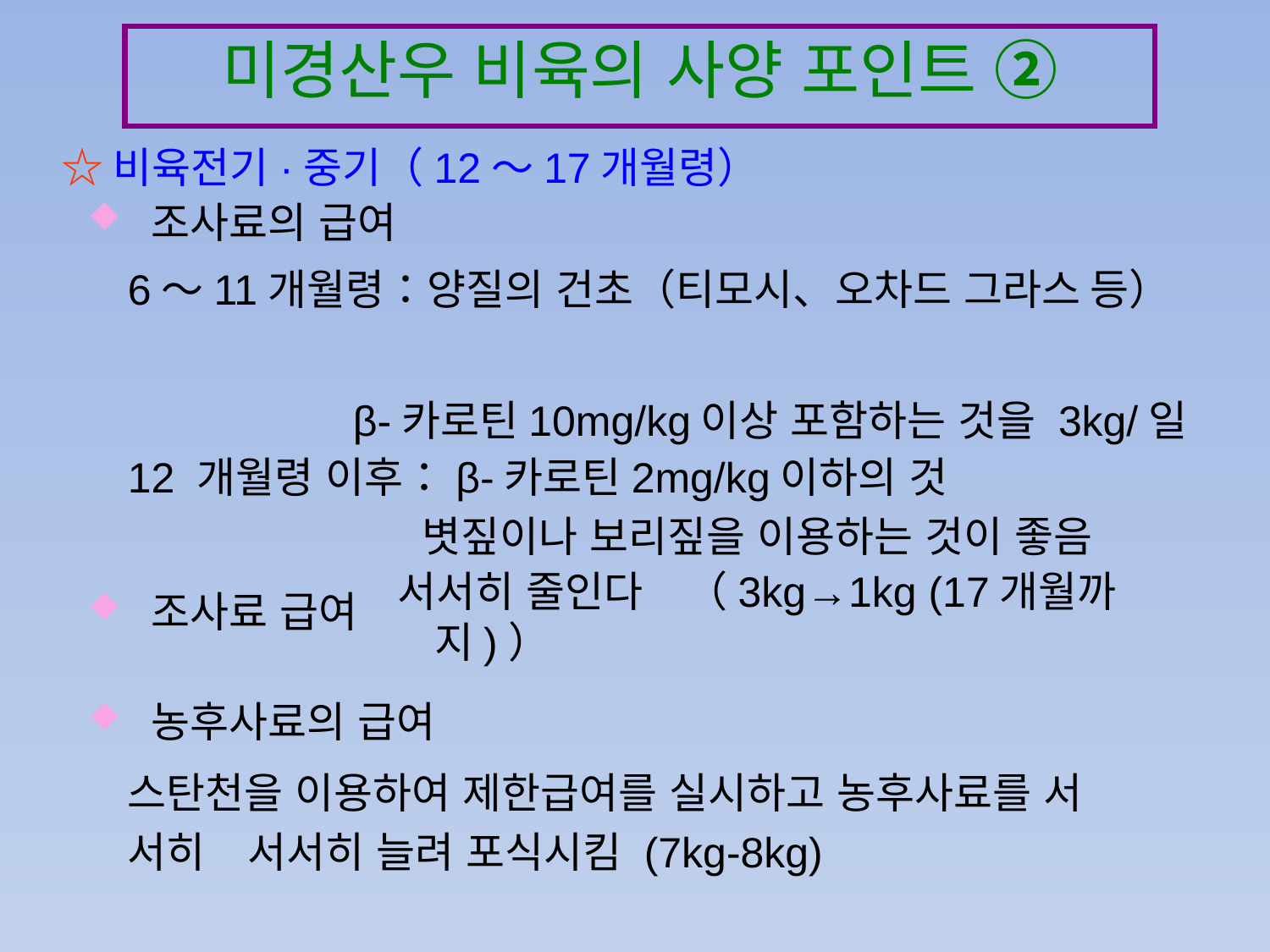

미경산우 비육의 사양 포인트 ②
☆비육전기·중기（12～17개월령）
조사료의 급여
   6～11개월령：양질의 건초（티모시、오차드 그라스 등）

                      β-카로틴10mg/kg이상 포함하는 것을 3kg/일
   12 개월령 이후：β-카로틴2mg/kg이하의 것
                           볏짚이나 보리짚을 이용하는 것이 좋음

조사료 급여
서서히 줄인다　（3kg→1kg (17개월까지)）
농후사료의 급여
스탄천을 이용하여 제한급여를 실시하고 농후사료를 서
서히　서서히 늘려 포식시킴 (7kg-8kg)